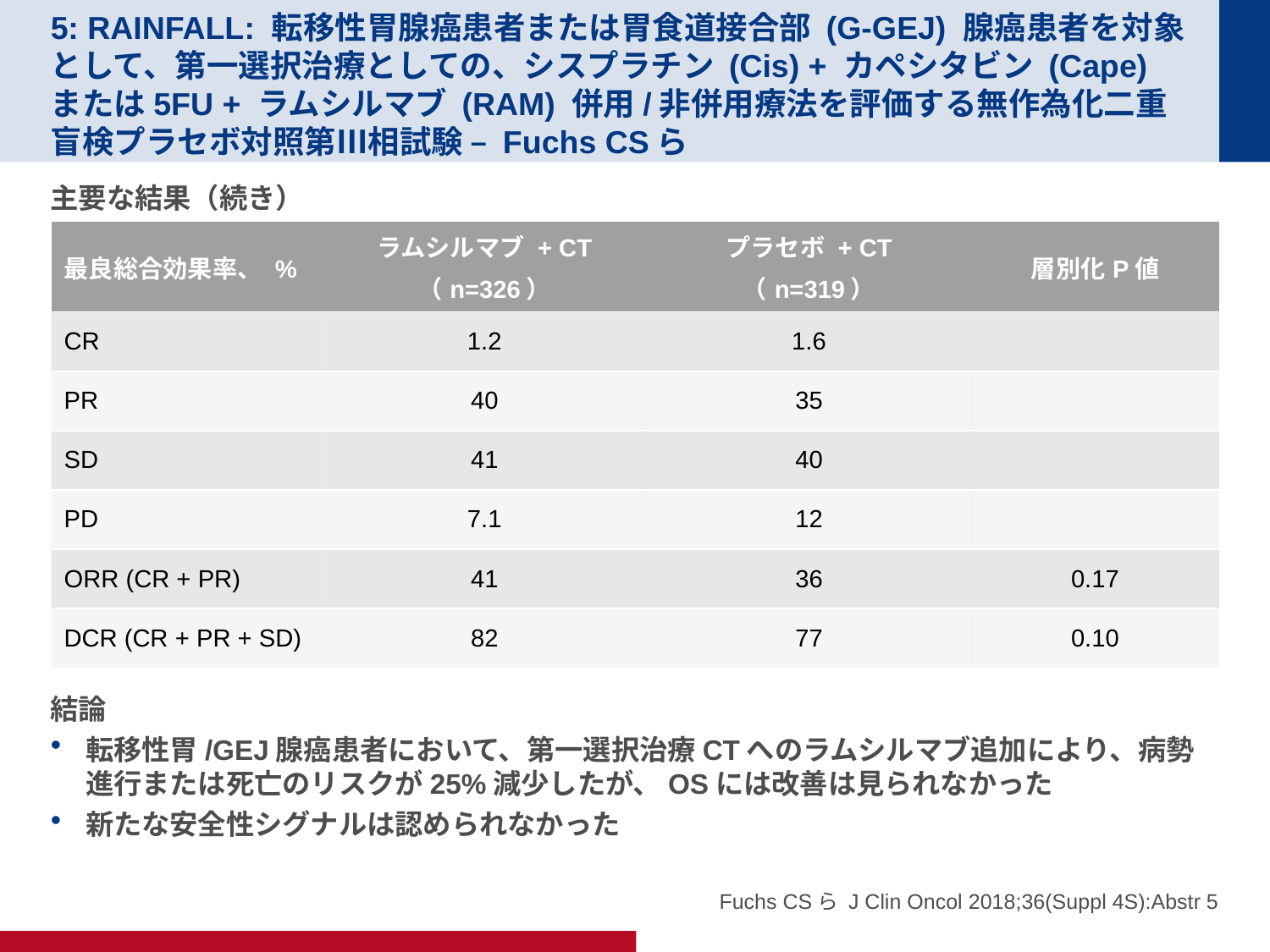

# 5: RAINFALL: 転移性胃腺癌患者または胃食道接合部 (G-GEJ) 腺癌患者を対象として、第一選択治療としての、シスプラチン (Cis) + カペシタビン (Cape) または5FU + ラムシルマブ (RAM) 併用/非併用療法を評価する無作為化二重盲検プラセボ対照第Ⅲ相試験 – Fuchs CSら
主要な結果（続き）

結論
転移性胃/GEJ腺癌患者において、第一選択治療CTへのラムシルマブ追加により、病勢進行または死亡のリスクが25%減少したが、OSには改善は見られなかった
新たな安全性シグナルは認められなかった
| 最良総合効果率、 % | ラムシルマブ + CT （n=326） | プラセボ + CT （n=319） | 層別化P値 |
| --- | --- | --- | --- |
| CR | 1.2 | 1.6 |  |
| PR | 40 | 35 |  |
| SD | 41 | 40 |  |
| PD | 7.1 | 12 |  |
| ORR (CR + PR) | 41 | 36 | 0.17 |
| DCR (CR + PR + SD) | 82 | 77 | 0.10 |
Fuchs CSら J Clin Oncol 2018;36(Suppl 4S):Abstr 5